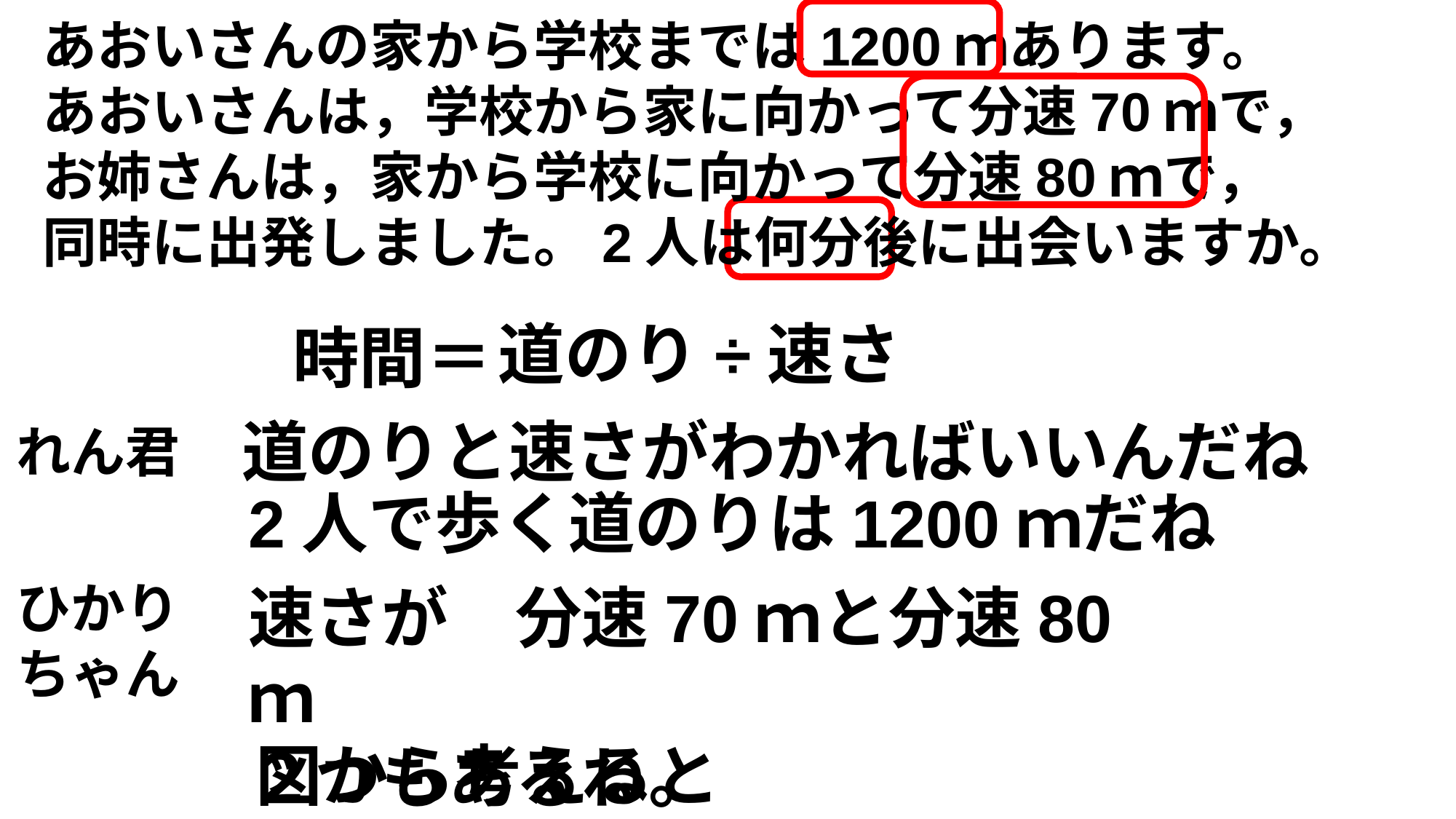

あおいさんの家から学校までは1200ｍあります。
あおいさんは，学校から家に向かって分速70ｍで，
お姉さんは，家から学校に向かって分速80ｍで，
同時に出発しました。2人は何分後に出会いますか。

道のり÷速さ
時間＝
道のりと速さがわかればいいんだね
れん君
2人で歩く道のりは1200ｍだね
ひかり
ちゃん
速さが　分速70ｍと分速80ｍ
２つもあるね。
図から考えると